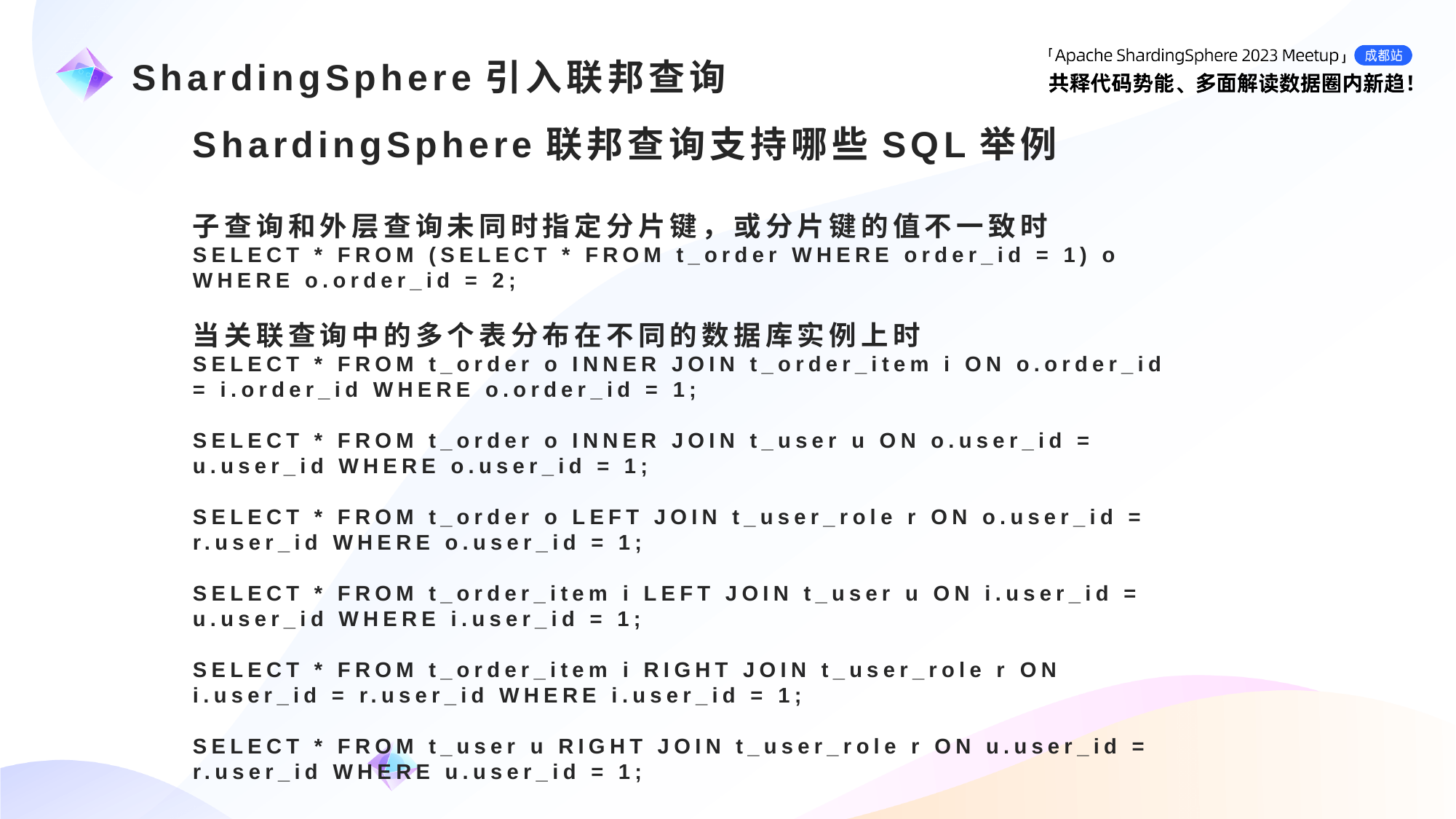

e7d195523061f1c0c2b73831c94a3edc981f60e396d3e182073EE1468018468A7F192AE5E5CD515B6C3125F8AF6E4EE646174E8CF0B46FD19828DCE8CDA3B3A044A74F0E769C5FA8CB87AB6FC303C8BA3785FAC64AF5424764E128FECAE4CC727650C04623638EBB0E38E204334561D5C6A1F0CAD760F6FBB7D9E209A4CCD06739B0CBDF42479AA5F56606813F7B2771
ShardingSphere引入联邦查询
ShardingSphere联邦查询支持哪些SQL举例

子查询和外层查询未同时指定分片键，或分片键的值不一致时
SELECT * FROM (SELECT * FROM t_order WHERE order_id = 1) o WHERE o.order_id = 2;

当关联查询中的多个表分布在不同的数据库实例上时
SELECT * FROM t_order o INNER JOIN t_order_item i ON o.order_id = i.order_id WHERE o.order_id = 1;

SELECT * FROM t_order o INNER JOIN t_user u ON o.user_id = u.user_id WHERE o.user_id = 1;

SELECT * FROM t_order o LEFT JOIN t_user_role r ON o.user_id = r.user_id WHERE o.user_id = 1;

SELECT * FROM t_order_item i LEFT JOIN t_user u ON i.user_id = u.user_id WHERE i.user_id = 1;

SELECT * FROM t_order_item i RIGHT JOIN t_user_role r ON i.user_id = r.user_id WHERE i.user_id = 1;

SELECT * FROM t_user u RIGHT JOIN t_user_role r ON u.user_id = r.user_id WHERE u.user_id = 1;